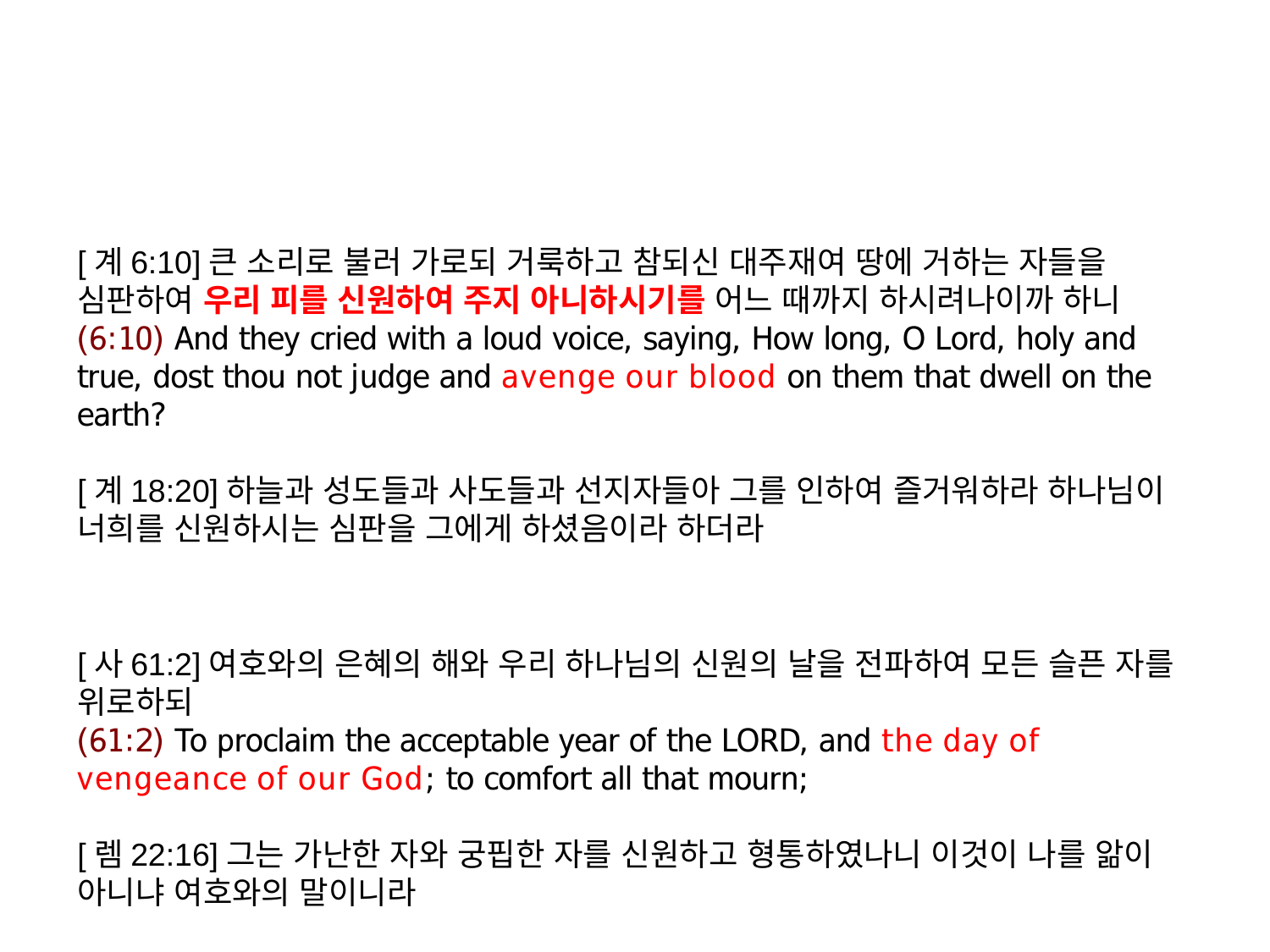

#
[계6:10]큰 소리로 불러 가로되 거룩하고 참되신 대주재여 땅에 거하는 자들을 심판하여 우리 피를 신원하여 주지 아니하시기를 어느 때까지 하시려나이까 하니
(6:10) And they cried with a loud voice, saying, How long, O Lord, holy and true, dost thou not judge and avenge our blood on them that dwell on the earth?

[계18:20]하늘과 성도들과 사도들과 선지자들아 그를 인하여 즐거워하라 하나님이 너희를 신원하시는 심판을 그에게 하셨음이라 하더라
[사61:2]여호와의 은혜의 해와 우리 하나님의 신원의 날을 전파하여 모든 슬픈 자를 위로하되
(61:2) To proclaim the acceptable year of the LORD, and the day of vengeance of our God; to comfort all that mourn;

[렘22:16]그는 가난한 자와 궁핍한 자를 신원하고 형통하였나니 이것이 나를 앎이 아니냐 여호와의 말이니라